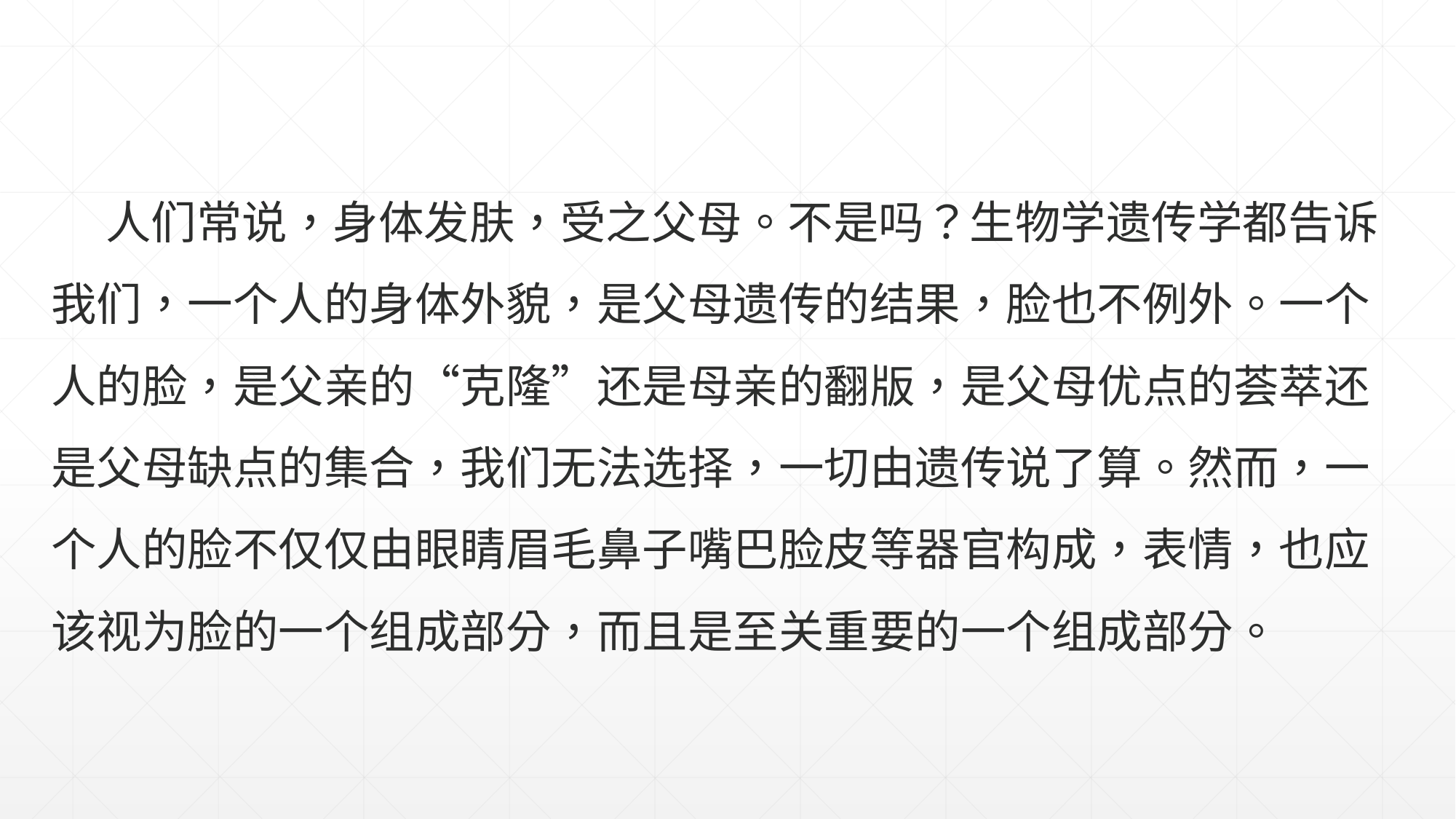

人们常说，身体发肤，受之父母。不是吗？生物学遗传学都告诉我们，一个人的身体外貌，是父母遗传的结果，脸也不例外。一个人的脸，是父亲的“克隆”还是母亲的翻版，是父母优点的荟萃还是父母缺点的集合，我们无法选择，一切由遗传说了算。然而，一个人的脸不仅仅由眼睛眉毛鼻子嘴巴脸皮等器官构成，表情，也应该视为脸的一个组成部分，而且是至关重要的一个组成部分。